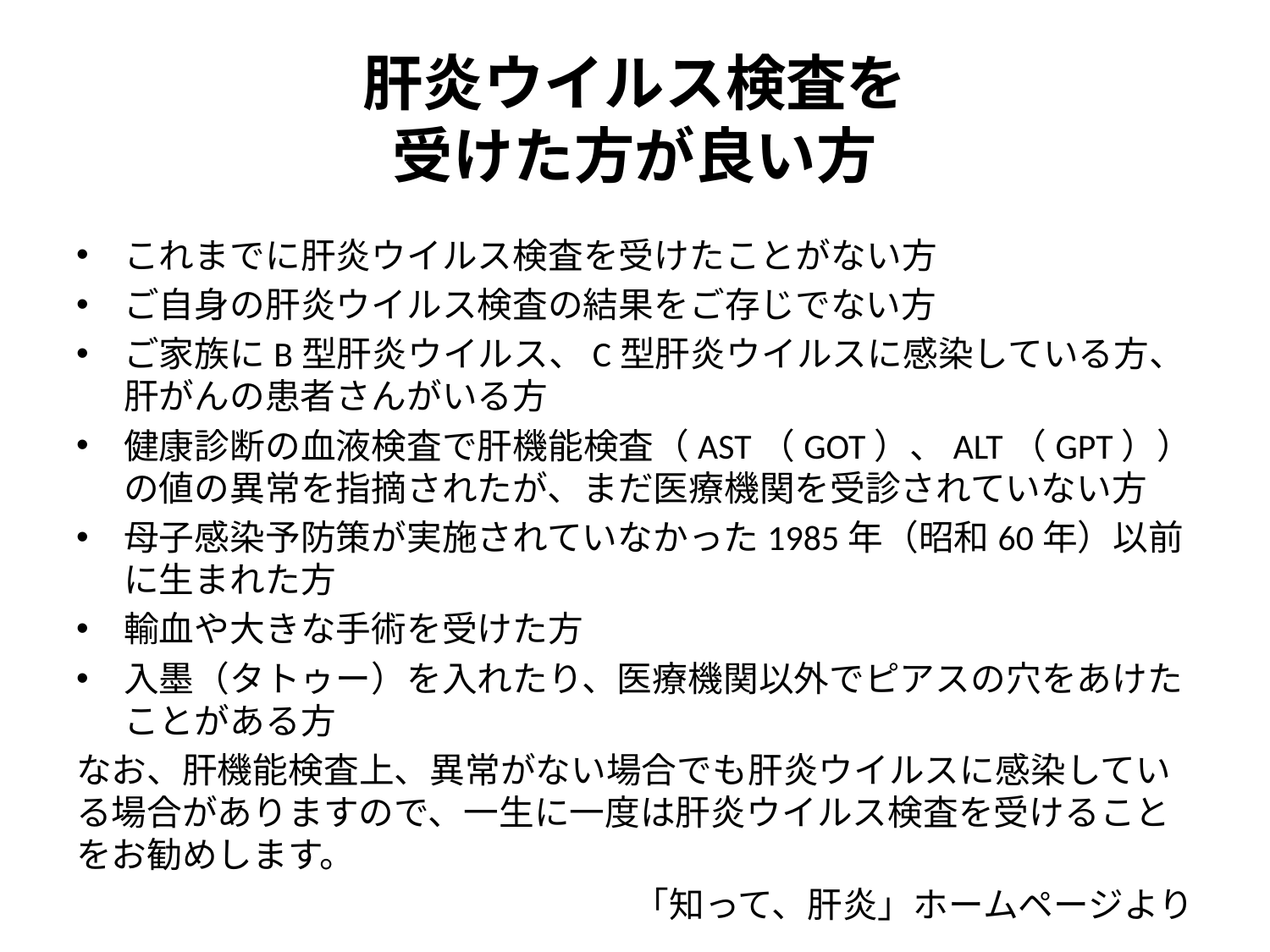

# 肝炎ウイルス検査を 受けた方が良い方
これまでに肝炎ウイルス検査を受けたことがない方
ご自身の肝炎ウイルス検査の結果をご存じでない方
ご家族にB型肝炎ウイルス、C型肝炎ウイルスに感染している方、肝がんの患者さんがいる方
健康診断の血液検査で肝機能検査（AST（GOT）、ALT（GPT））の値の異常を指摘されたが、まだ医療機関を受診されていない方
母子感染予防策が実施されていなかった1985年（昭和60年）以前に生まれた方
輸血や大きな手術を受けた方
入墨（タトゥー）を入れたり、医療機関以外でピアスの穴をあけたことがある方
なお、肝機能検査上、異常がない場合でも肝炎ウイルスに感染している場合がありますので、一生に一度は肝炎ウイルス検査を受けることをお勧めします。
「知って、肝炎」ホームページより